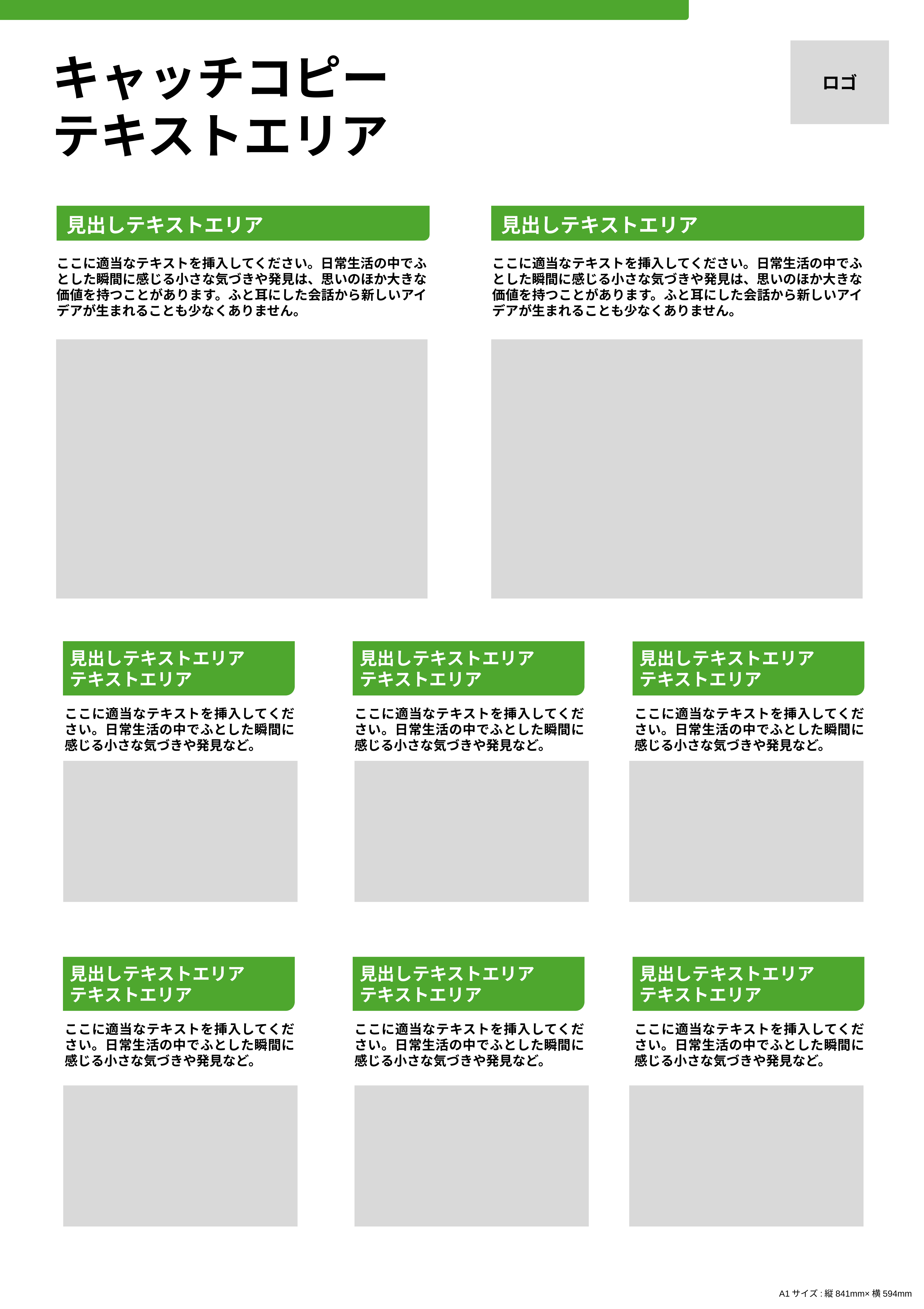

キャッチコピー
テキストエリア
ロゴ

見出しテキストエリア
見出しテキストエリア
ここに適当なテキストを挿入してください。日常生活の中でふとした瞬間に感じる小さな気づきや発見は、思いのほか大きな価値を持つことがあります。ふと耳にした会話から新しいアイデアが生まれることも少なくありません。
ここに適当なテキストを挿入してください。日常生活の中でふとした瞬間に感じる小さな気づきや発見は、思いのほか大きな価値を持つことがあります。ふと耳にした会話から新しいアイデアが生まれることも少なくありません。

持続可能ということ

見出しテキストエリア
テキストエリア
見出しテキストエリア
テキストエリア
見出しテキストエリア
テキストエリア
ここに適当なテキストを挿入してください。日常生活の中でふとした瞬間に感じる小さな気づきや発見など。
ここに適当なテキストを挿入してください。日常生活の中でふとした瞬間に感じる小さな気づきや発見など。
ここに適当なテキストを挿入してください。日常生活の中でふとした瞬間に感じる小さな気づきや発見など。

見出しテキストエリア
テキストエリア
見出しテキストエリア
テキストエリア
見出しテキストエリア
テキストエリア
ここに適当なテキストを挿入してください。日常生活の中でふとした瞬間に感じる小さな気づきや発見など。
ここに適当なテキストを挿入してください。日常生活の中でふとした瞬間に感じる小さな気づきや発見など。
ここに適当なテキストを挿入してください。日常生活の中でふとした瞬間に感じる小さな気づきや発見など。

A1サイズ:縦841mm×横594mm